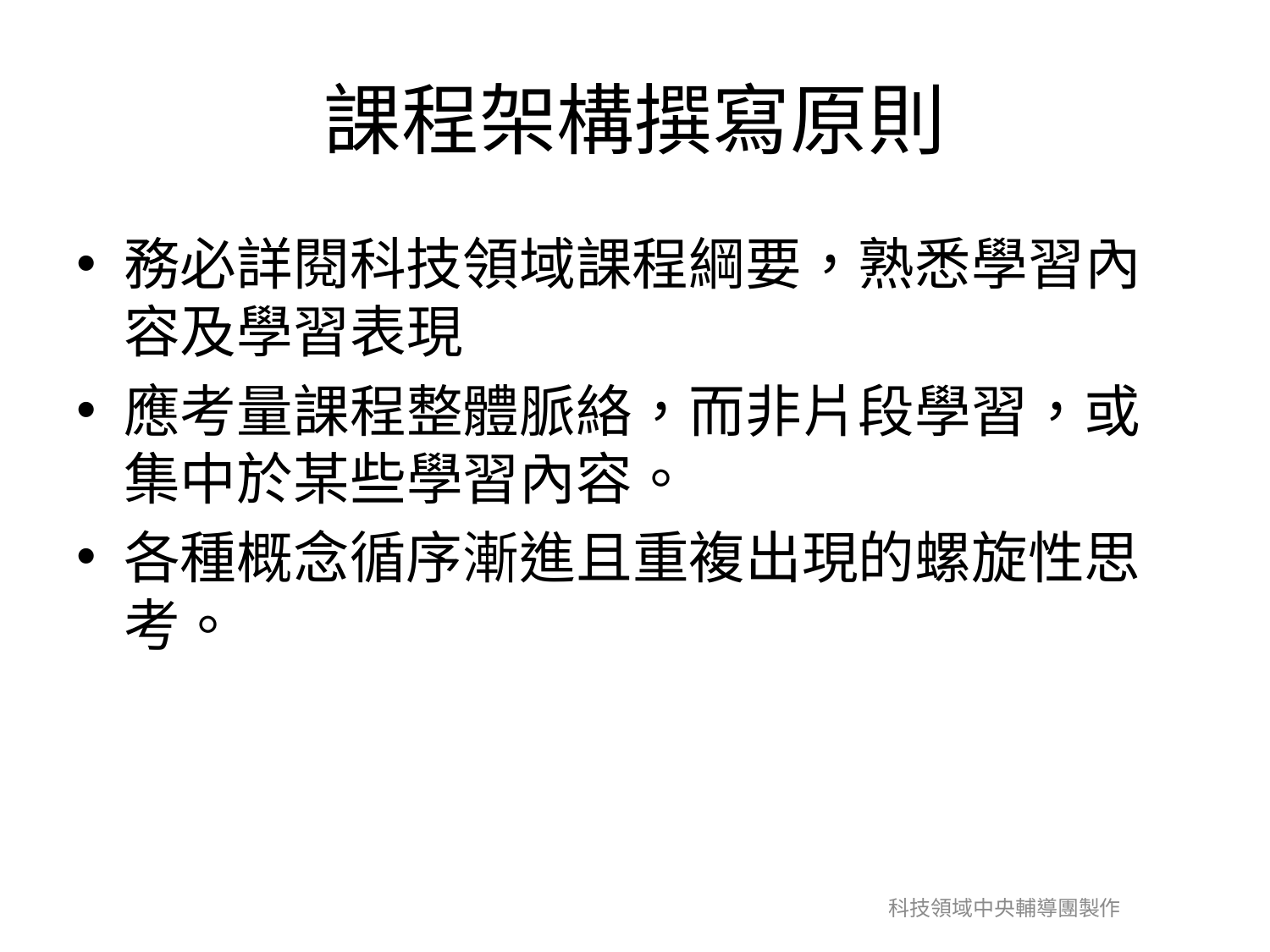

# 課程架構撰寫原則
務必詳閱科技領域課程綱要，熟悉學習內容及學習表現
應考量課程整體脈絡，而非片段學習，或集中於某些學習內容。
各種概念循序漸進且重複出現的螺旋性思考。

科技領域中央輔導團製作